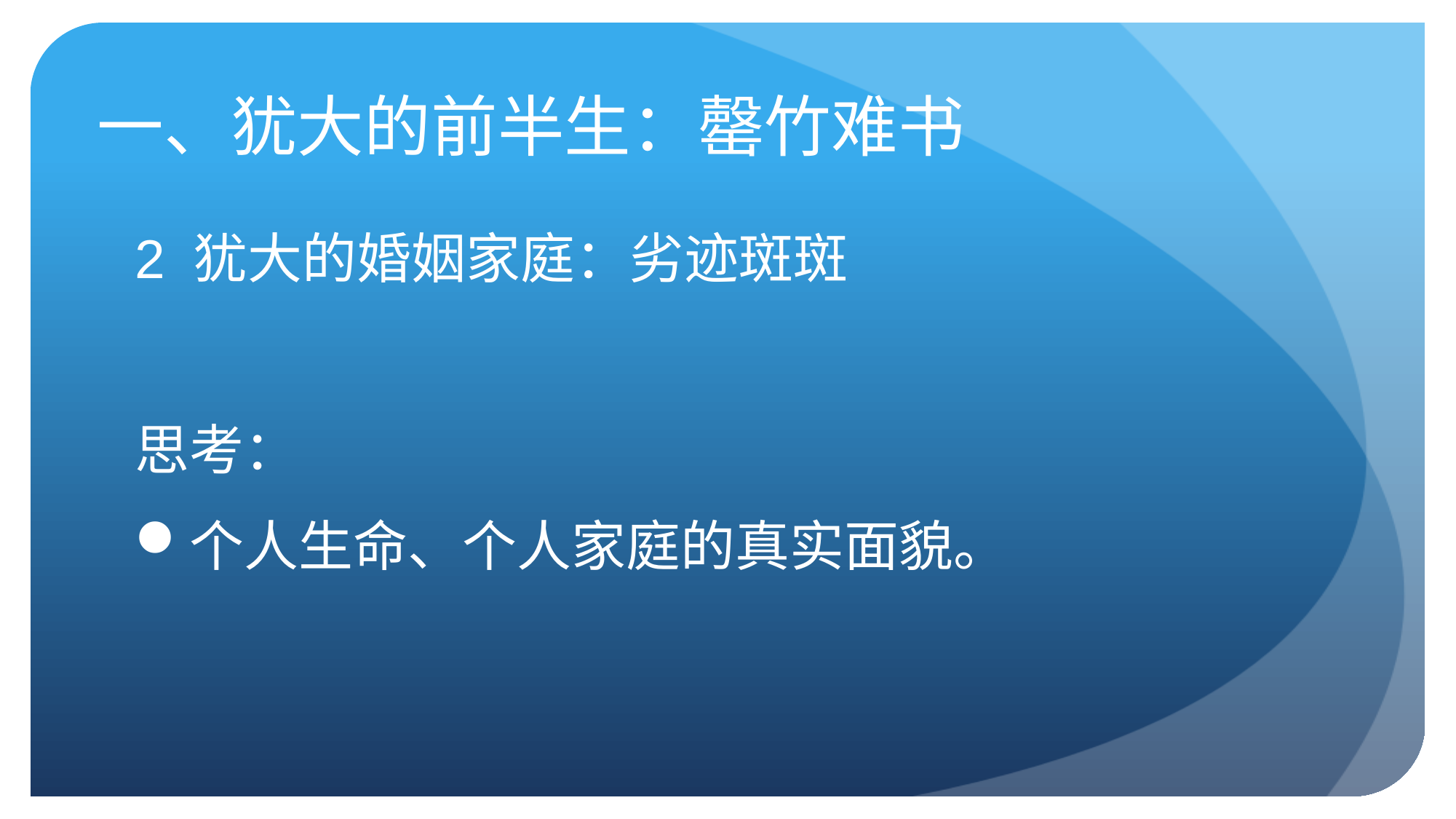

# 一、犹大的前半生：罄竹难书
2 犹大的婚姻家庭：劣迹斑斑

思考：
个人生命、个人家庭的真实面貌。